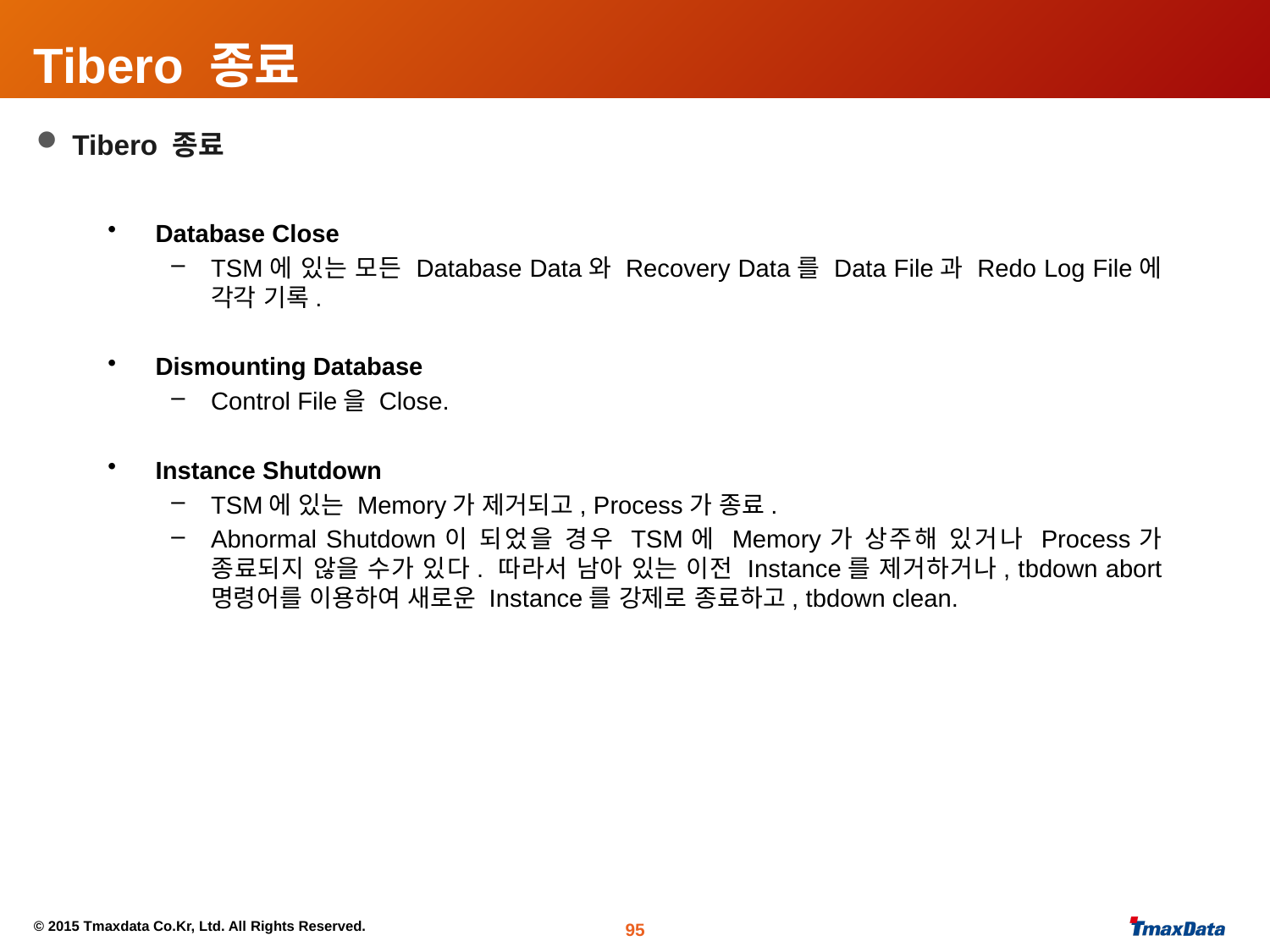

# Tibero 종료
 Tibero 종료

Database Close
TSM에 있는 모든 Database Data와 Recovery Data를 Data File과 Redo Log File에 각각 기록.

Dismounting Database
Control File을 Close.

Instance Shutdown
TSM에 있는 Memory가 제거되고, Process가 종료.
Abnormal Shutdown이 되었을 경우 TSM에 Memory가 상주해 있거나 Process가 종료되지 않을 수가 있다. 따라서 남아 있는 이전 Instance를 제거하거나, tbdown abort 명령어를 이용하여 새로운 Instance를 강제로 종료하고, tbdown clean.